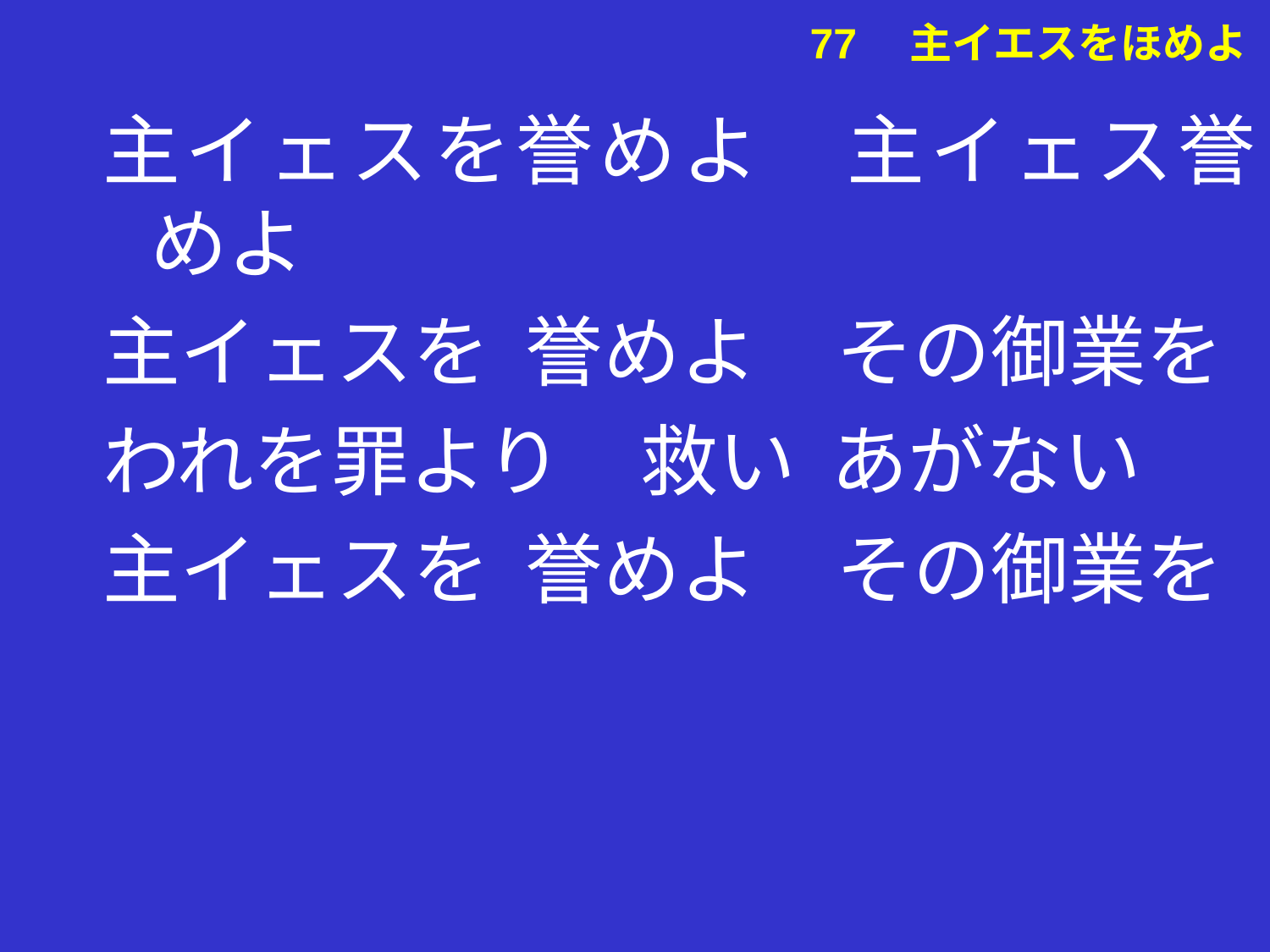

主イェスを誉めよ　主イェス誉めよ
主イェスを  誉めよ　その御業を
われを罪より　救い  あがない
主イェスを  誉めよ　その御業を
# 77　主イエスをほめよ